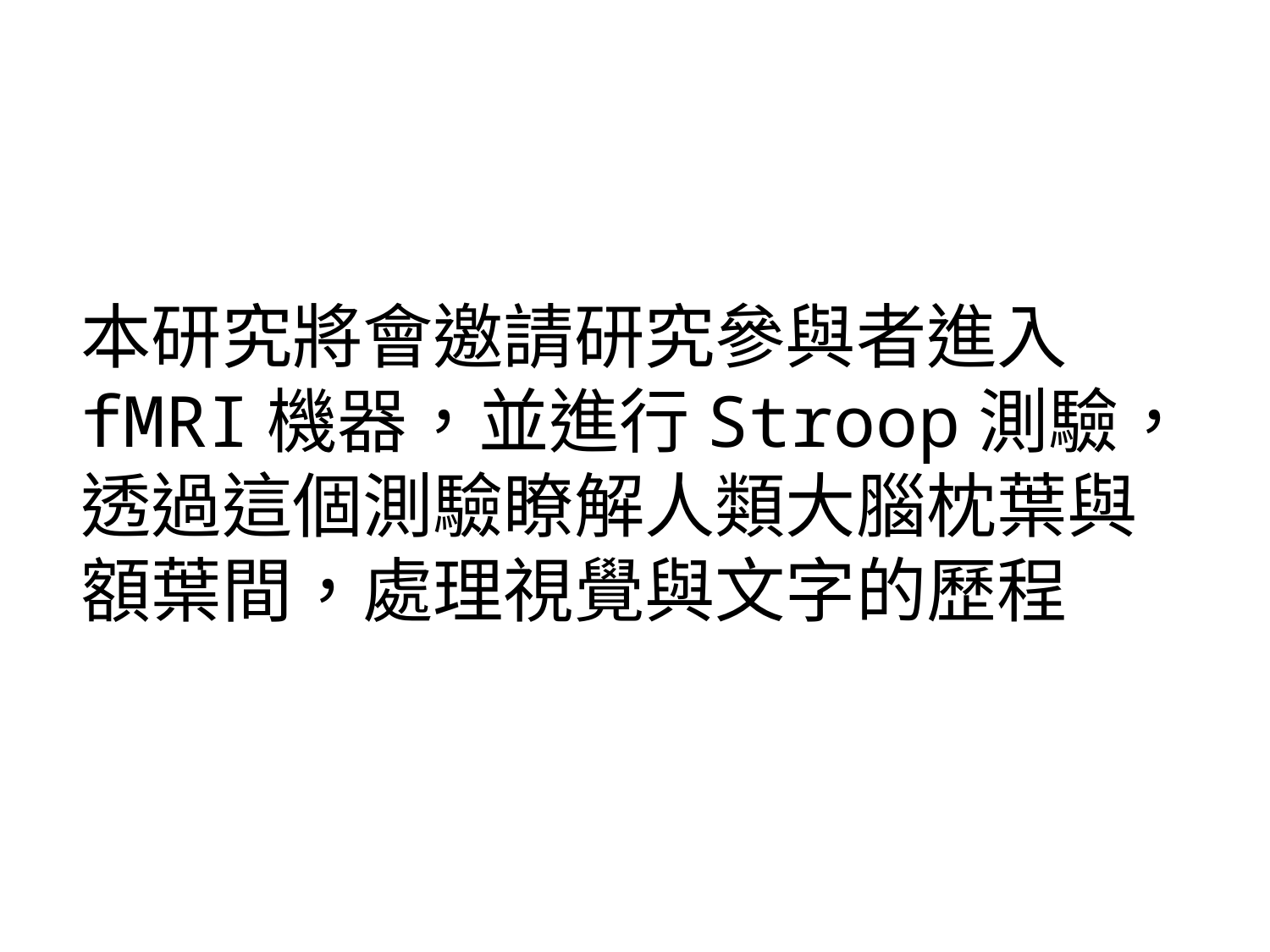

NG
本研究將會邀請研究參與者進入fMRI機器，並進行Stroop測驗，透過這個測驗瞭解人類大腦枕葉與額葉間，處理視覺與文字的歷程